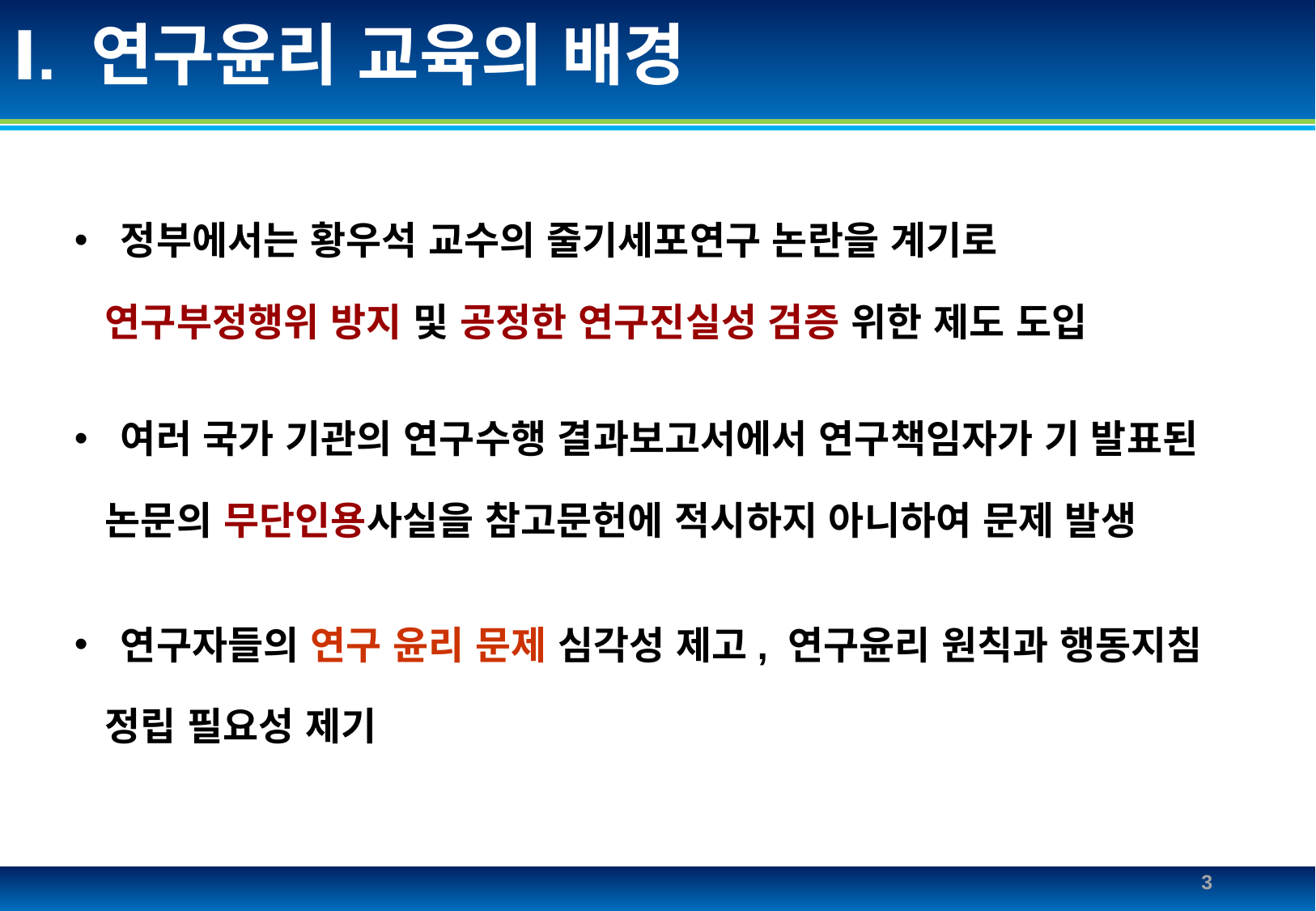

# Ⅰ. 연구윤리 교육의 배경
정부에서는 황우석 교수의 줄기세포연구 논란을 계기로
  연구부정행위 방지 및 공정한 연구진실성 검증 위한 제도 도입

여러 국가 기관의 연구수행 결과보고서에서 연구책임자가 기 발표된
  논문의 무단인용사실을 참고문헌에 적시하지 아니하여 문제 발생

연구자들의 연구 윤리 문제 심각성 제고, 연구윤리 원칙과 행동지침
  정립 필요성 제기
3
Silla university